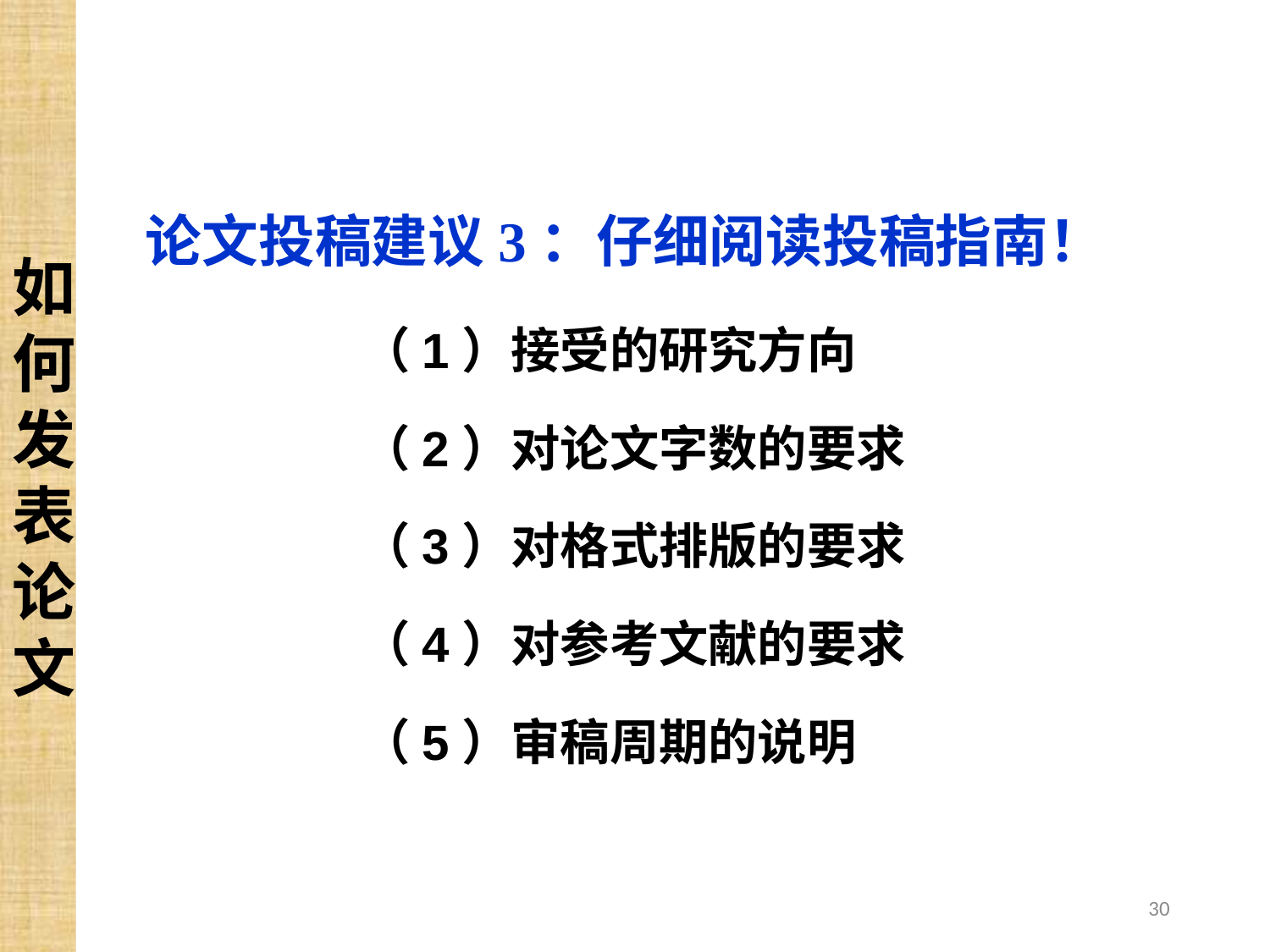

如何发表论文
论文投稿建议3：仔细阅读投稿指南！
（1）接受的研究方向
（2）对论文字数的要求
（3）对格式排版的要求
（4）对参考文献的要求
（5）审稿周期的说明
30